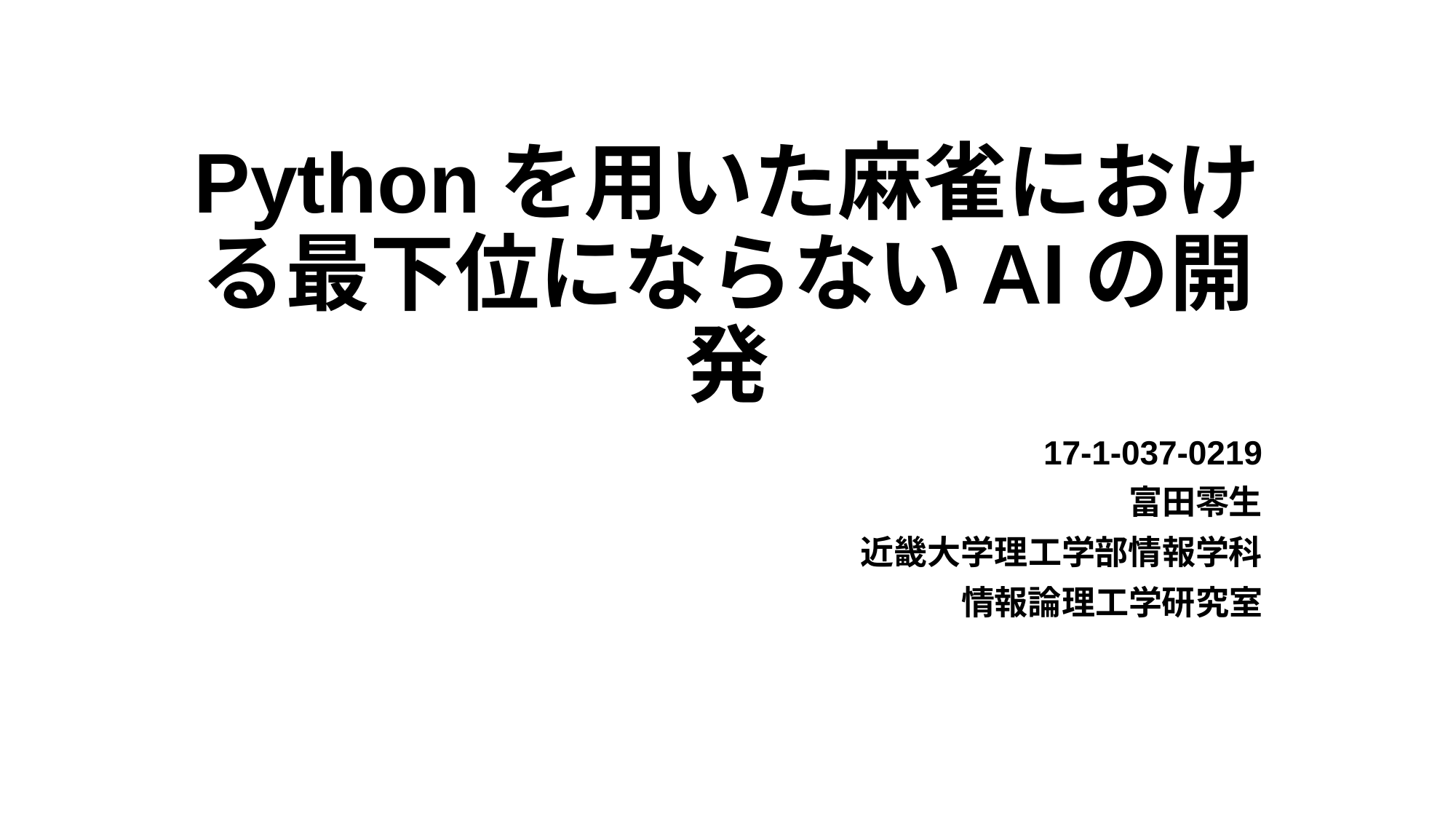

# Pythonを用いた麻雀における最下位にならないAIの開発
17-1-037-0219
富田零生
近畿大学理工学部情報学科
情報論理工学研究室